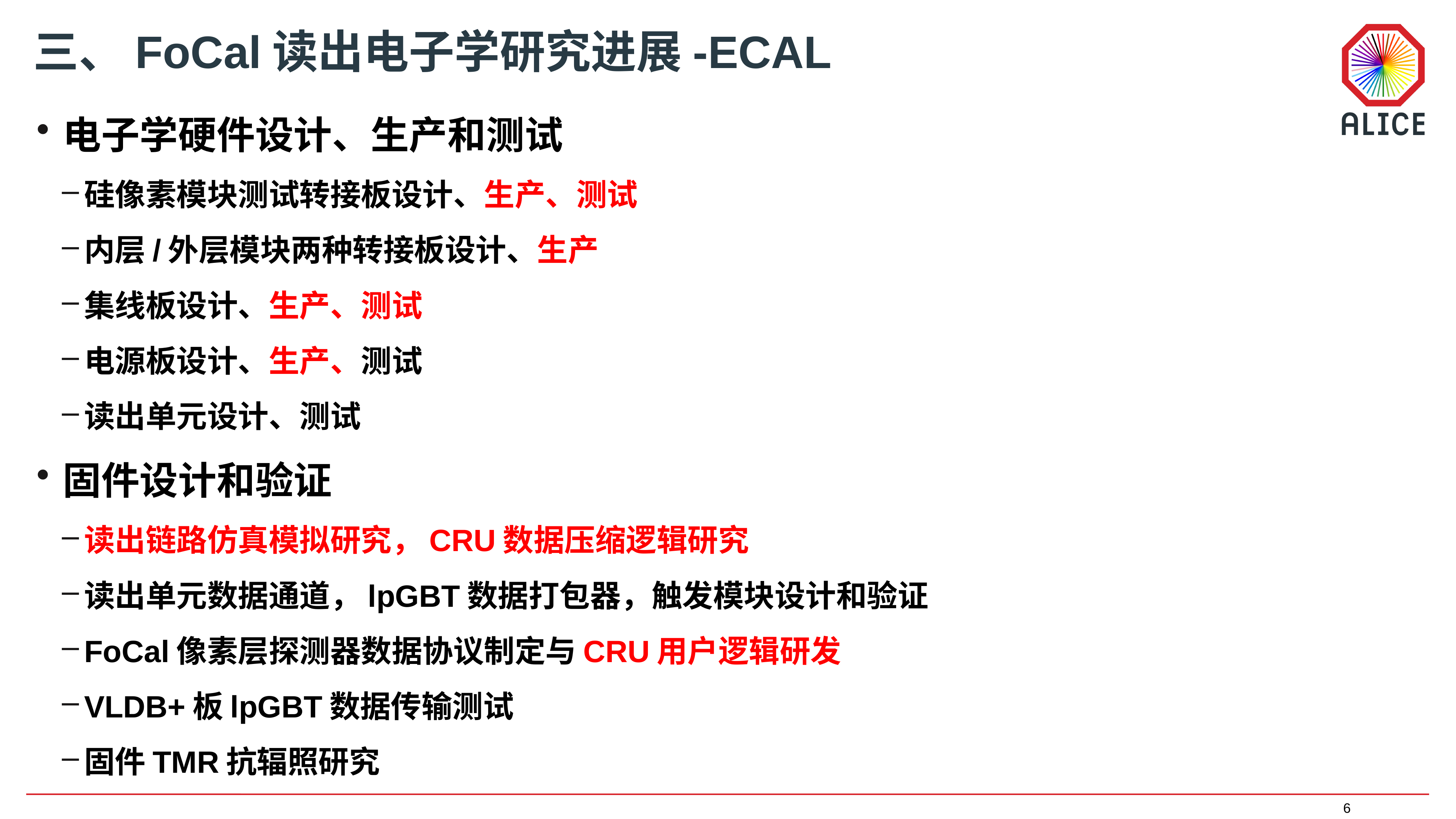

# 三、FoCal读出电子学研究进展-ECAL
电子学硬件设计、生产和测试
硅像素模块测试转接板设计、生产、测试
内层/外层模块两种转接板设计、生产
集线板设计、生产、测试
电源板设计、生产、测试
读出单元设计、测试
固件设计和验证
读出链路仿真模拟研究，CRU数据压缩逻辑研究
读出单元数据通道，lpGBT数据打包器，触发模块设计和验证
FoCal像素层探测器数据协议制定与CRU用户逻辑研发
VLDB+板lpGBT数据传输测试
固件TMR抗辐照研究
6